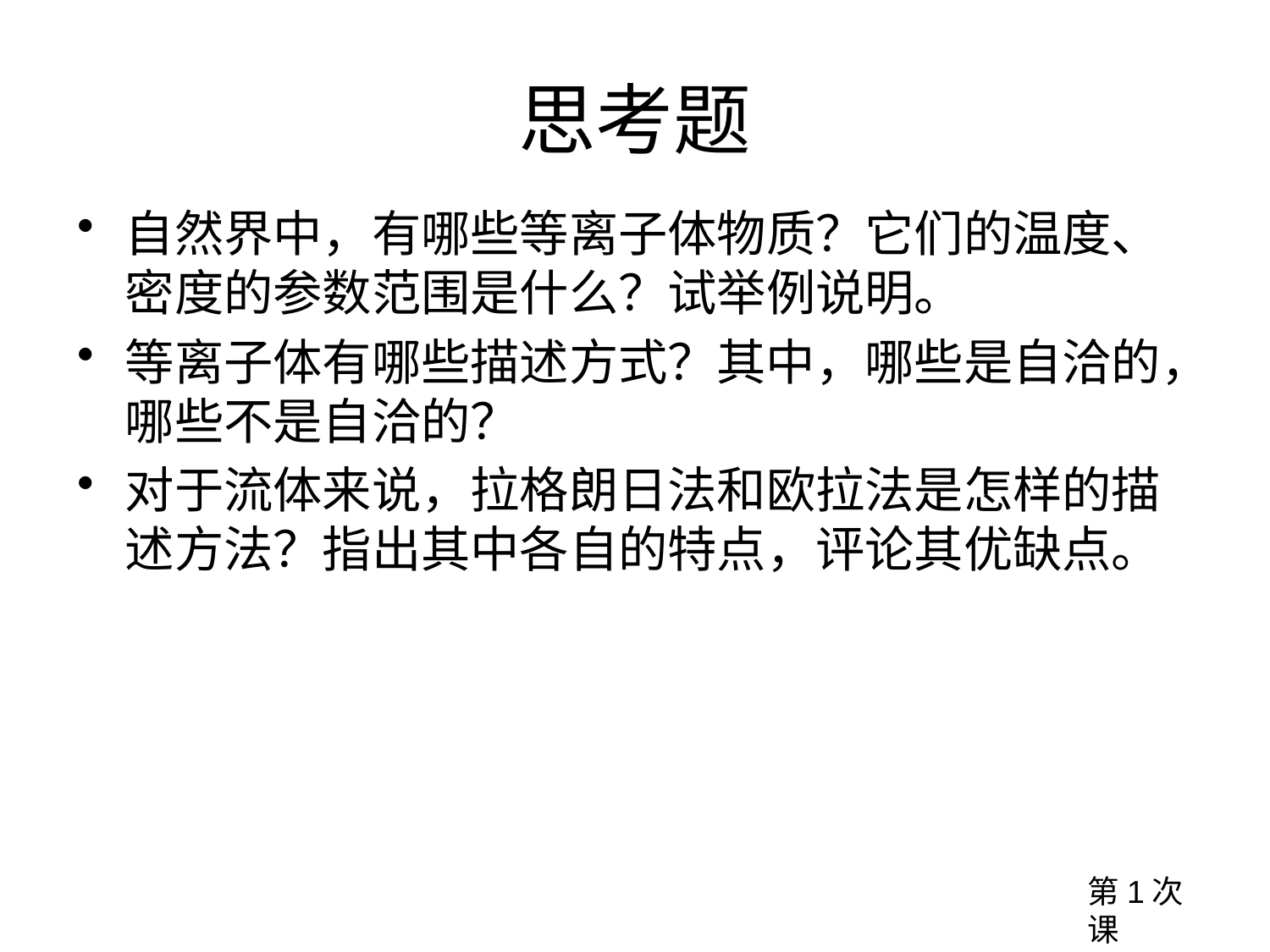

# 思考题
自然界中，有哪些等离子体物质？它们的温度、密度的参数范围是什么？试举例说明。
等离子体有哪些描述方式？其中，哪些是自洽的，哪些不是自洽的？
对于流体来说，拉格朗日法和欧拉法是怎样的描述方法？指出其中各自的特点，评论其优缺点。
第1次课